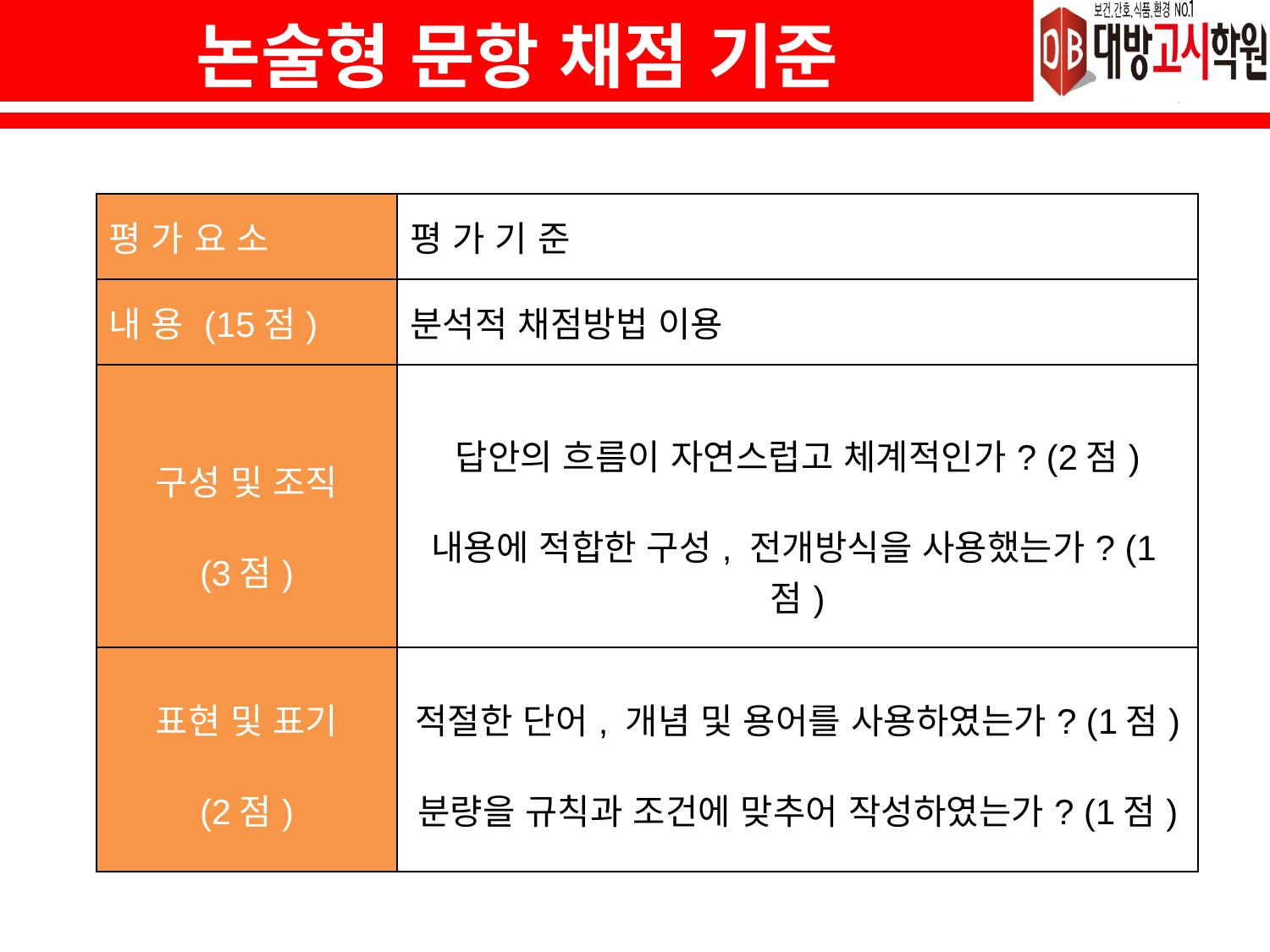

논술형 문항 채점 기준
| 평 가 요 소 | 평 가 기 준 |
| --- | --- |
| 내 용 (15점) | 분석적 채점방법 이용 |
| 구성 및 조직 (3점) | 답안의 흐름이 자연스럽고 체계적인가? (2점) 내용에 적합한 구성, 전개방식을 사용했는가? (1점) |
| 표현 및 표기 (2점) | 적절한 단어, 개념 및 용어를 사용하였는가? (1점) 분량을 규칙과 조건에 맞추어 작성하였는가? (1점) |